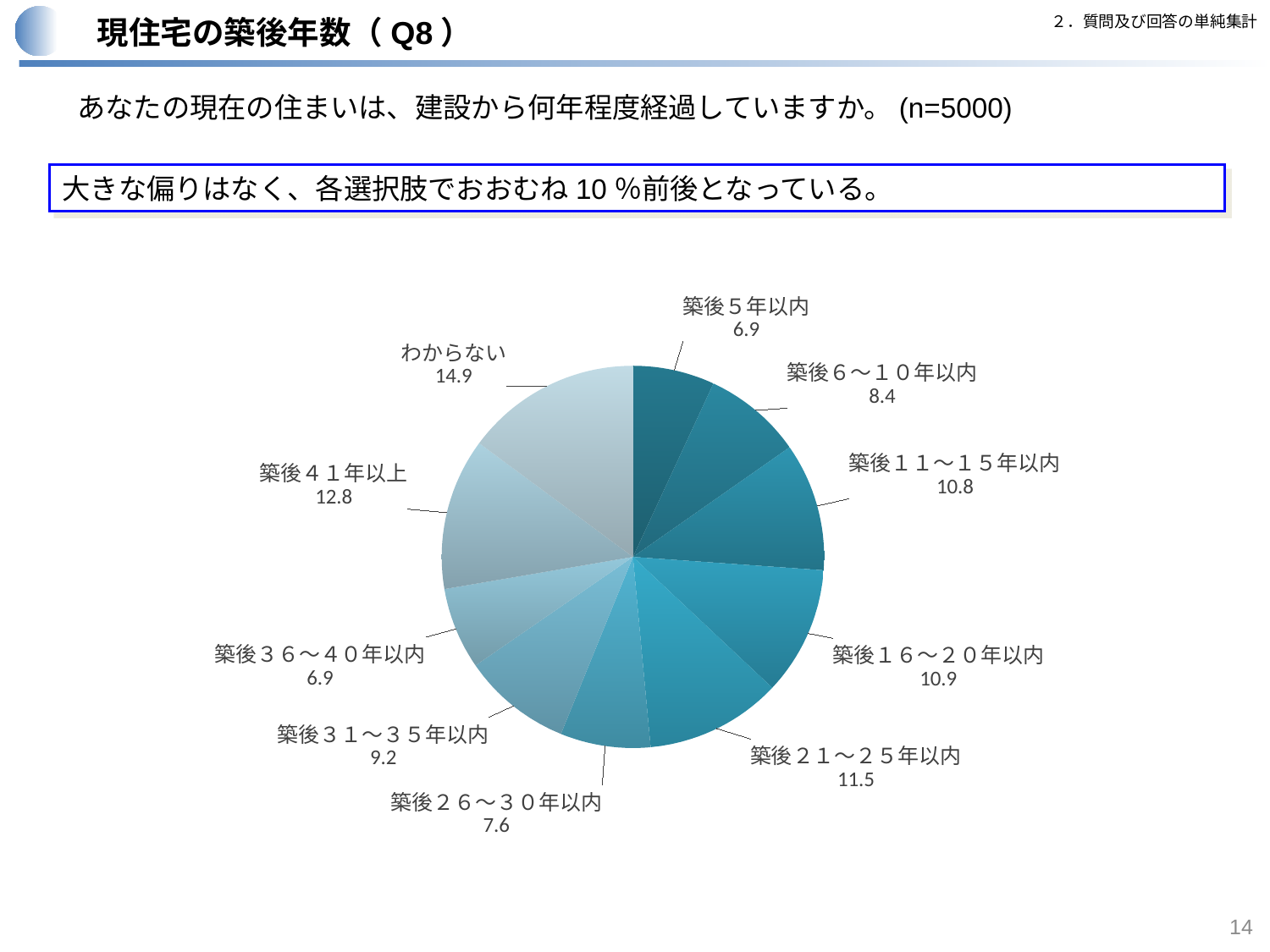

２．質問及び回答の単純集計

現住宅の築後年数（Q8）

あなたの現在の住まいは、建設から何年程度経過していますか。(n=5000)
大きな偏りはなく、各選択肢でおおむね10％前後となっている。

### Chart

| Category |  |
|---|---|
| 築後５年以内 | 6.92 |
| 築後６～１０年以内 | 8.36 |
| 築後１１～１５年以内 | 10.84 |
| 築後１６～２０年以内 | 10.88 |
| 築後２１～２５年以内 | 11.52 |
| 築後２６～３０年以内 | 7.62 |
| 築後３１～３５年以内 | 9.24 |
| 築後３６～４０年以内 | 6.92 |
| 築後４１年以上 | 12.84 |
| わからない | 14.86 |
14